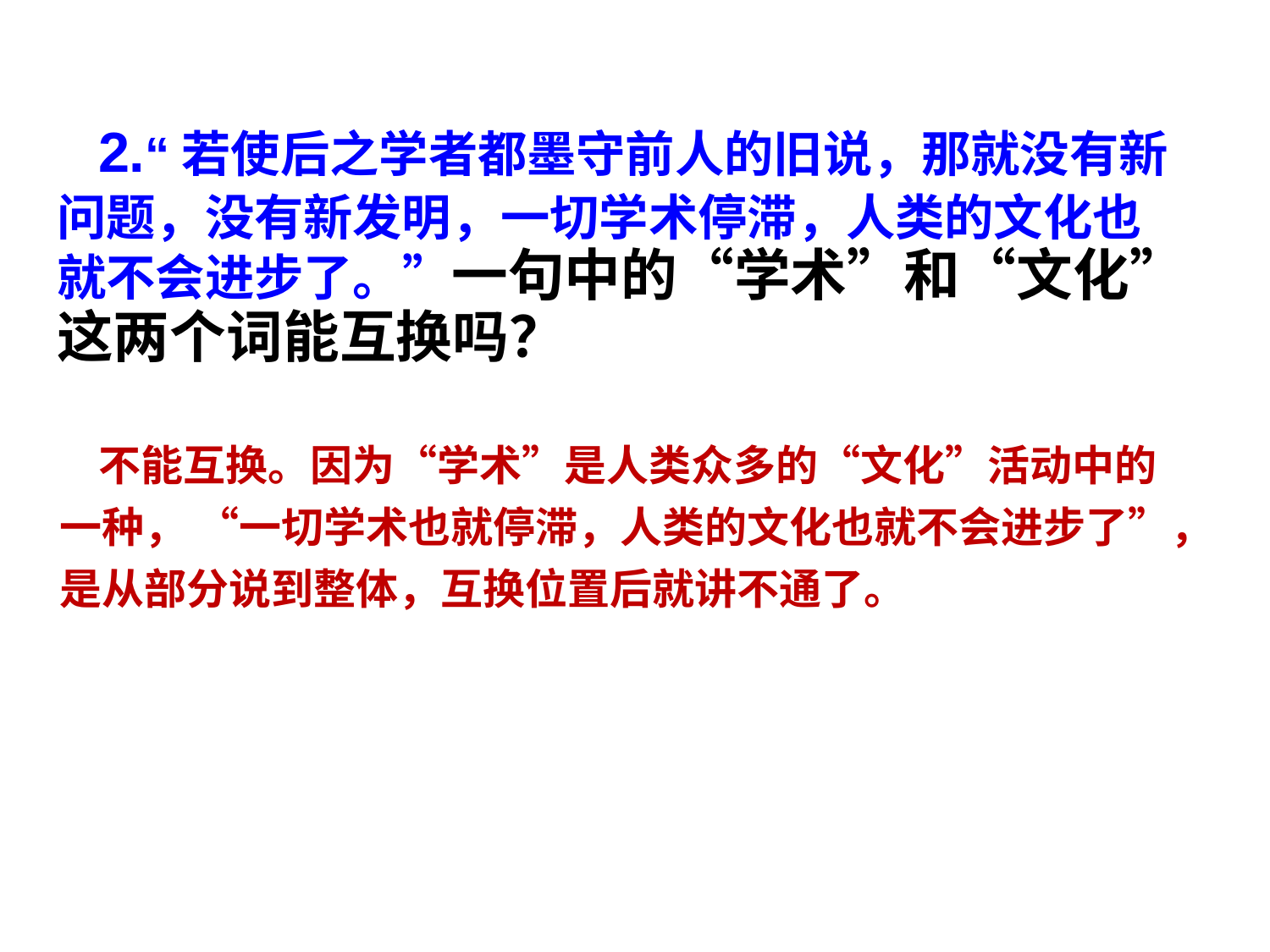

2.“若使后之学者都墨守前人的旧说，那就没有新问题，没有新发明，一切学术停滞，人类的文化也就不会进步了。”一句中的“学术”和“文化”这两个词能互换吗？
   不能互换。因为“学术”是人类众多的“文化”活动中的一种， “一切学术也就停滞，人类的文化也就不会进步了”，是从部分说到整体，互换位置后就讲不通了。